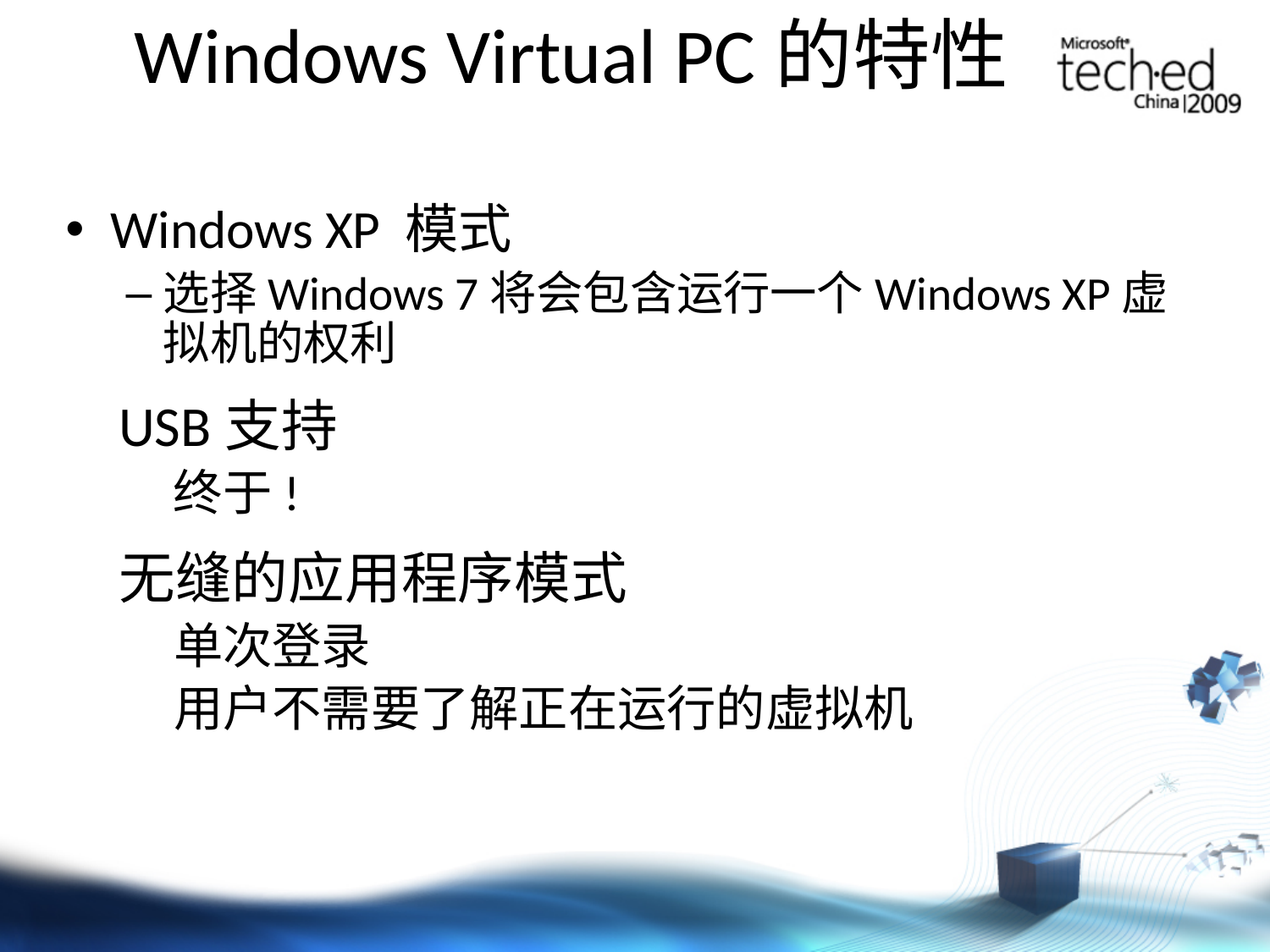

# Windows Virtual PC的特性
Windows XP 模式
选择Windows 7将会包含运行一个Windows XP虚拟机的权利
USB支持
终于!

无缝的应用程序模式
单次登录
用户不需要了解正在运行的虚拟机